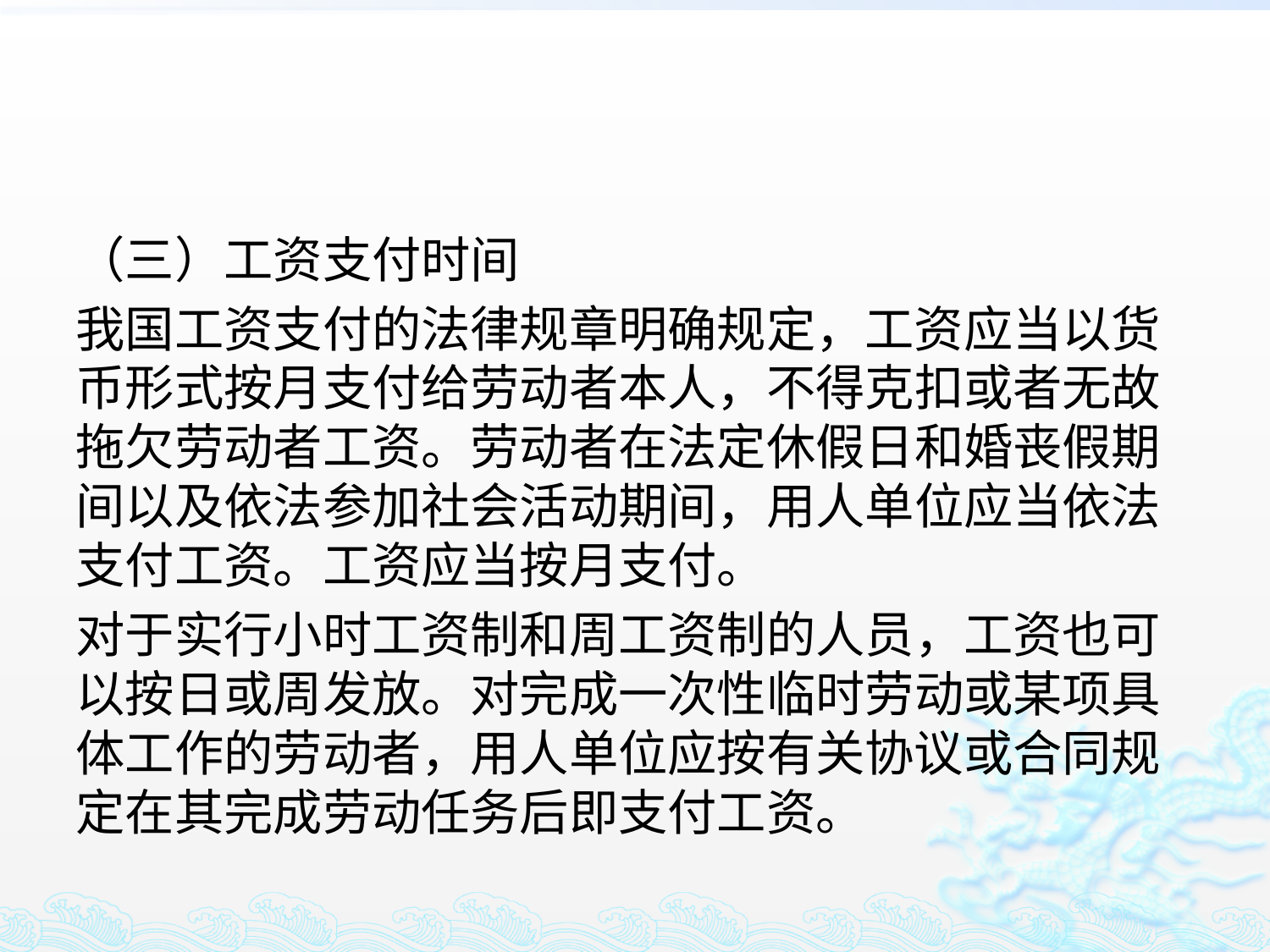

#
（三）工资支付时间
我国工资支付的法律规章明确规定，工资应当以货币形式按月支付给劳动者本人，不得克扣或者无故拖欠劳动者工资。劳动者在法定休假日和婚丧假期间以及依法参加社会活动期间，用人单位应当依法支付工资。工资应当按月支付。
对于实行小时工资制和周工资制的人员，工资也可以按日或周发放。对完成一次性临时劳动或某项具体工作的劳动者，用人单位应按有关协议或合同规定在其完成劳动任务后即支付工资。